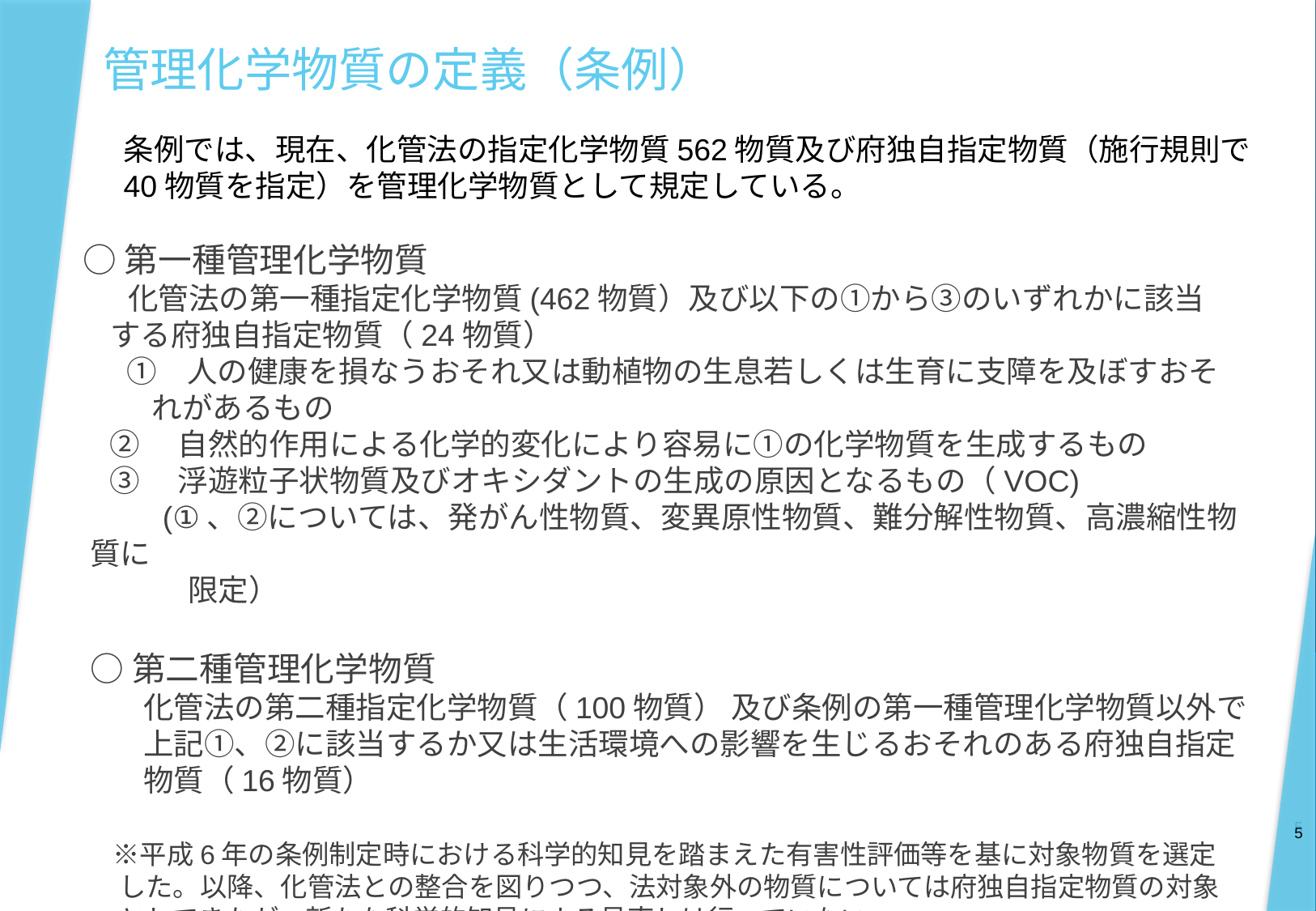

# 管理化学物質の定義（条例）
条例では、現在、化管法の指定化学物質562物質及び府独自指定物質（施行規則で40物質を指定）を管理化学物質として規定している。
○第一種管理化学物質
 　 化管法の第一種指定化学物質(462物質）及び以下の①から③のいずれかに該当
   する府独自指定物質（24物質）
　  ①　人の健康を損なうおそれ又は動植物の生息若しくは生育に支障を及ぼすおそ
         れがあるもの
    ②　自然的作用による化学的変化により容易に①の化学物質を生成するもの
    ③　浮遊粒子状物質及びオキシダントの生成の原因となるもの（VOC)
   　 (①、②については、発がん性物質、変異原性物質、難分解性物質、高濃縮性物質に
　　　 限定）

○第二種管理化学物質
　　化管法の第二種指定化学物質（100物質） 及び条例の第一種管理化学物質以外で
　　上記①、②に該当するか又は生活環境への影響を生じるおそれのある府独自指定
　　物質（16物質）

　※平成6年の条例制定時における科学的知見を踏まえた有害性評価等を基に対象物質を選定
     した。以降、化管法との整合を図りつつ、法対象外の物質については府独自指定物質の対象
     としてきたが、新たな科学的知見による見直しは行っていない。

5
5